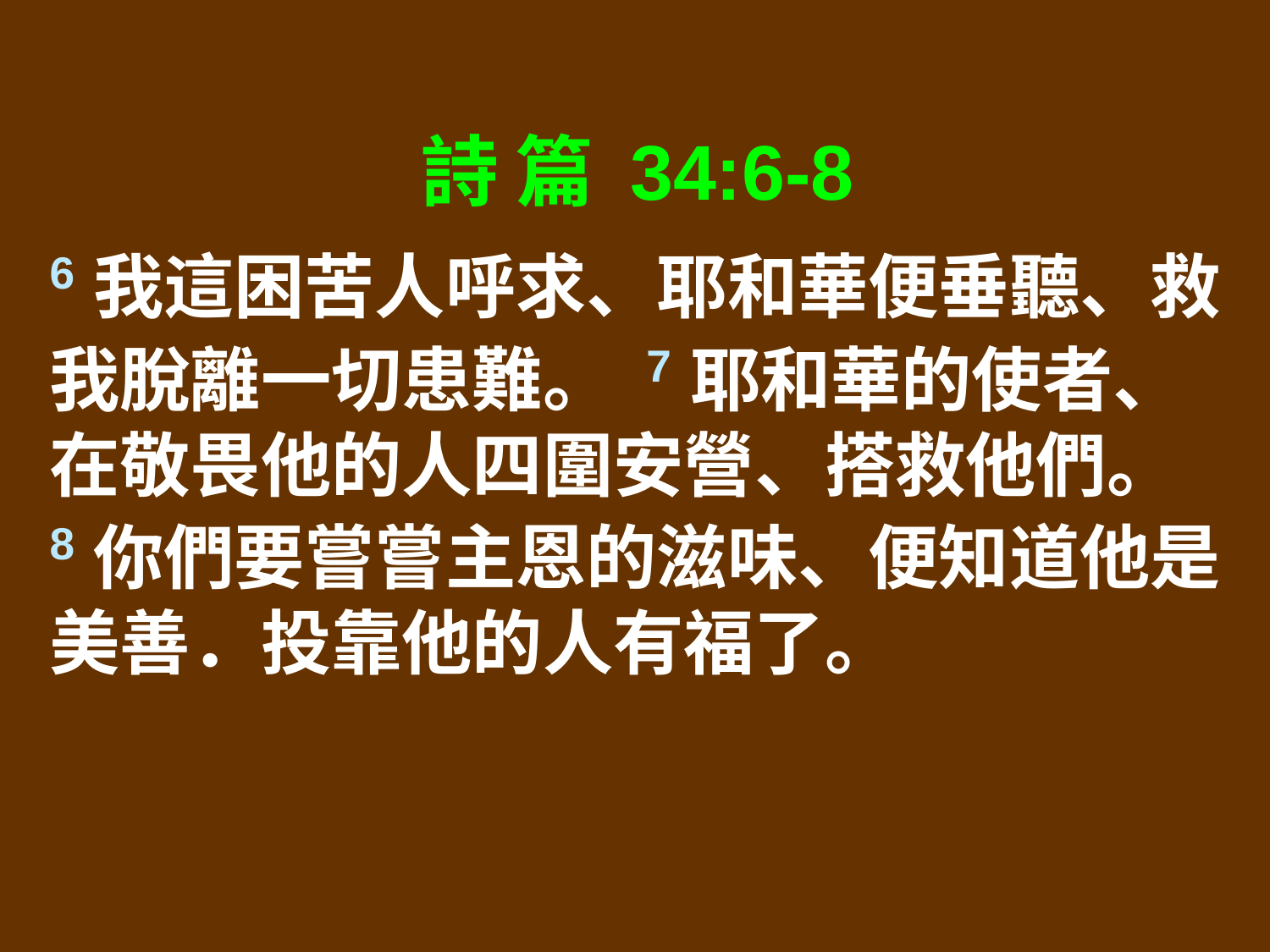

詩 篇 34:6-8
6我這困苦人呼求、耶和華便垂聽、救我脫離一切患難。 7耶和華的使者、在敬畏他的人四圍安營、搭救他們。 8你們要嘗嘗主恩的滋味、便知道他是美善．投靠他的人有福了。